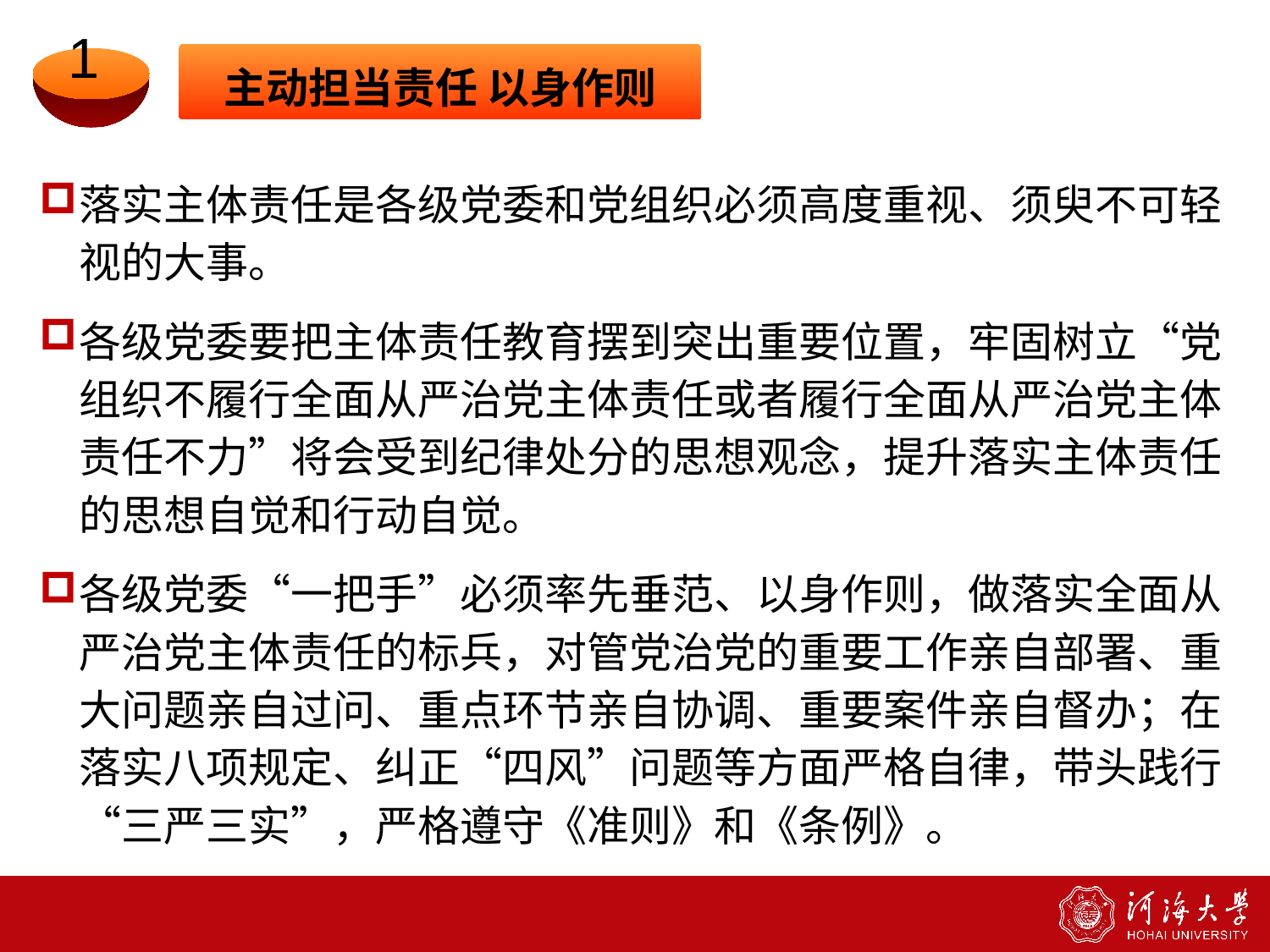

1
主动担当责任 以身作则

落实主体责任是各级党委和党组织必须高度重视、须臾不可轻视的大事。
各级党委要把主体责任教育摆到突出重要位置，牢固树立“党组织不履行全面从严治党主体责任或者履行全面从严治党主体责任不力”将会受到纪律处分的思想观念，提升落实主体责任的思想自觉和行动自觉。
各级党委“一把手”必须率先垂范、以身作则，做落实全面从严治党主体责任的标兵，对管党治党的重要工作亲自部署、重大问题亲自过问、重点环节亲自协调、重要案件亲自督办；在落实八项规定、纠正“四风”问题等方面严格自律，带头践行“三严三实”，严格遵守《准则》和《条例》。